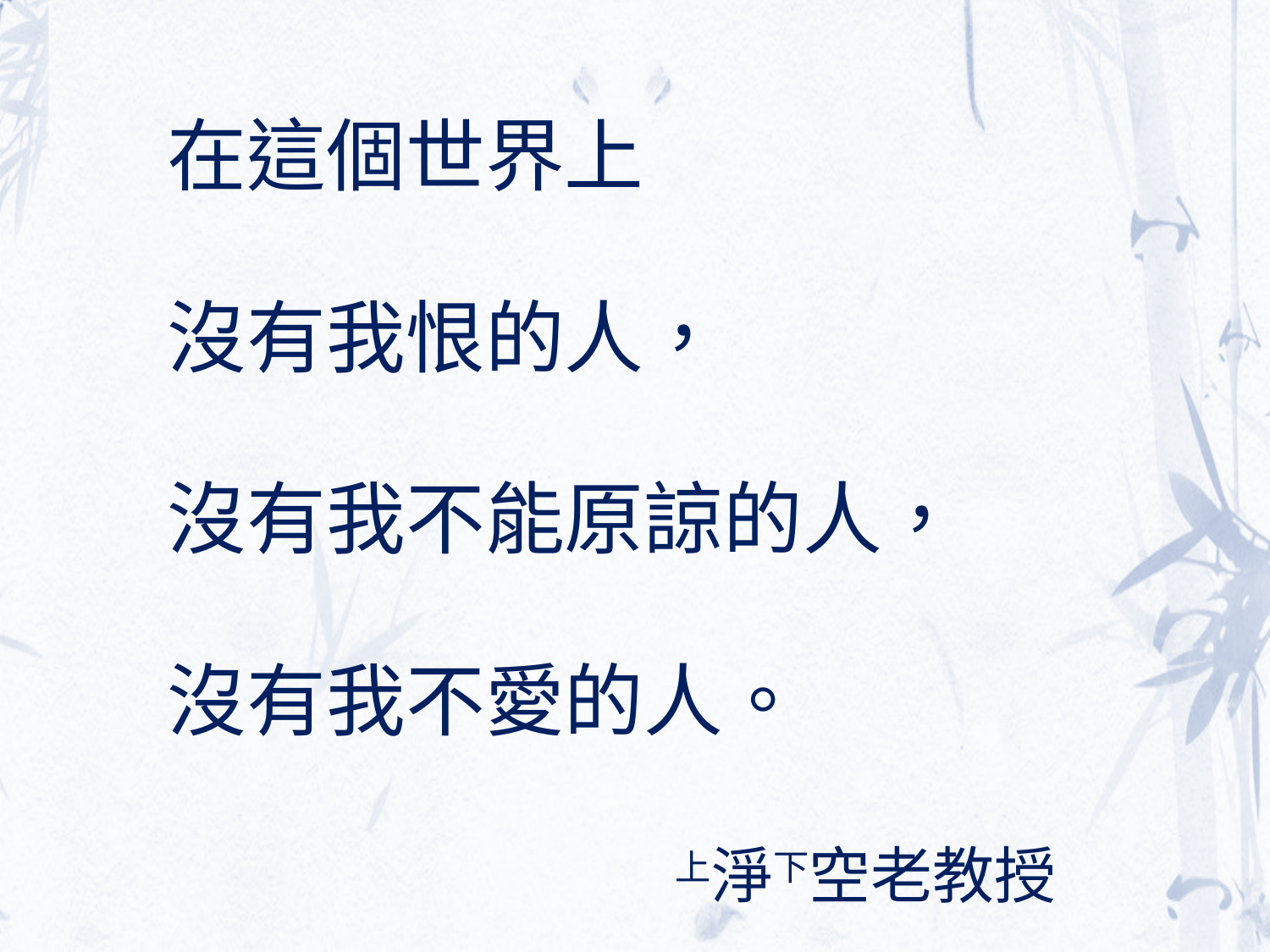

在這個世界上
沒有我恨的人，
沒有我不能原諒的人，
沒有我不愛的人。
				上淨下空老教授